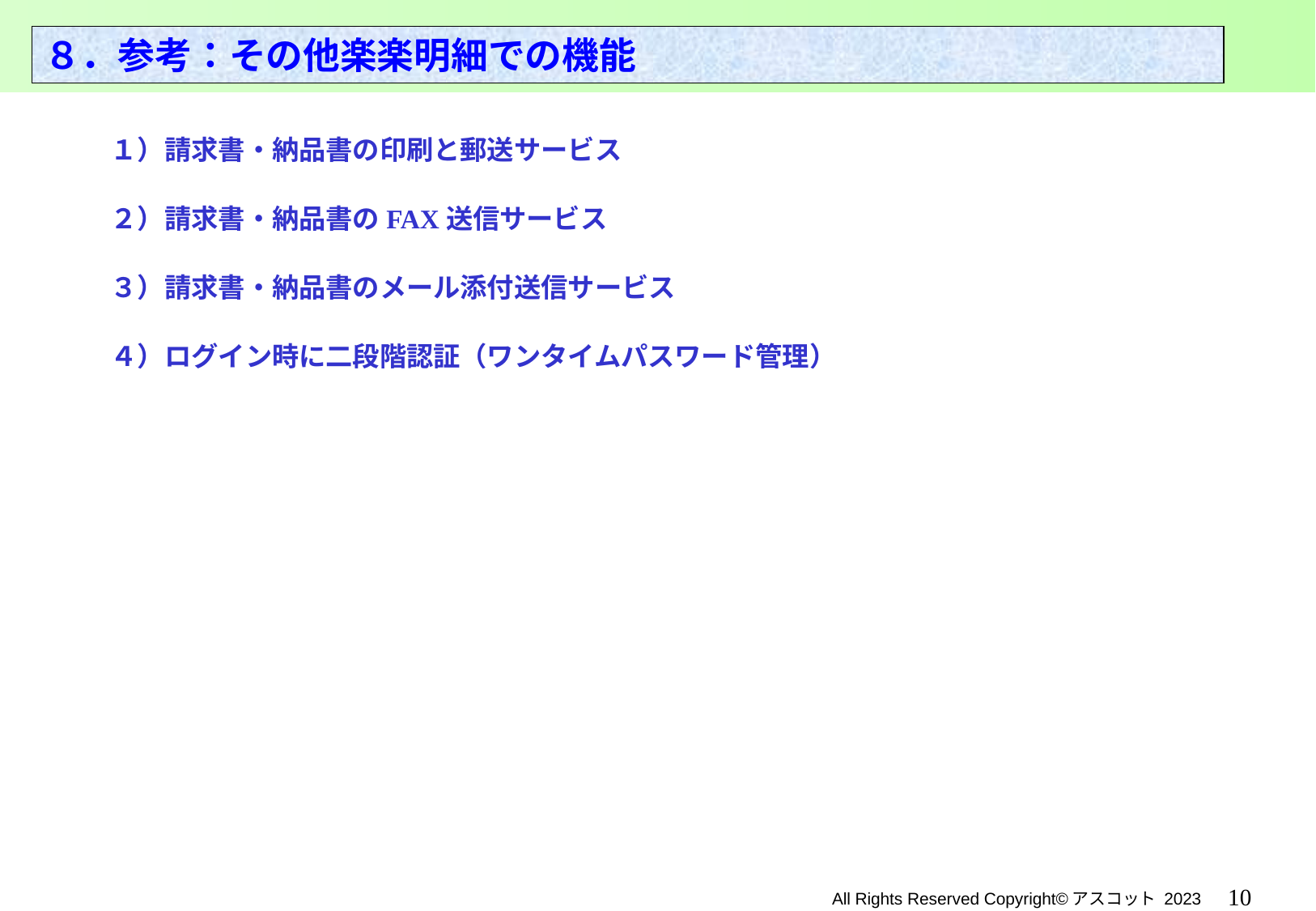

８．参考：その他楽楽明細での機能
１）請求書・納品書の印刷と郵送サービス

２）請求書・納品書のFAX送信サービス

３）請求書・納品書のメール添付送信サービス

４）ログイン時に二段階認証（ワンタイムパスワード管理）